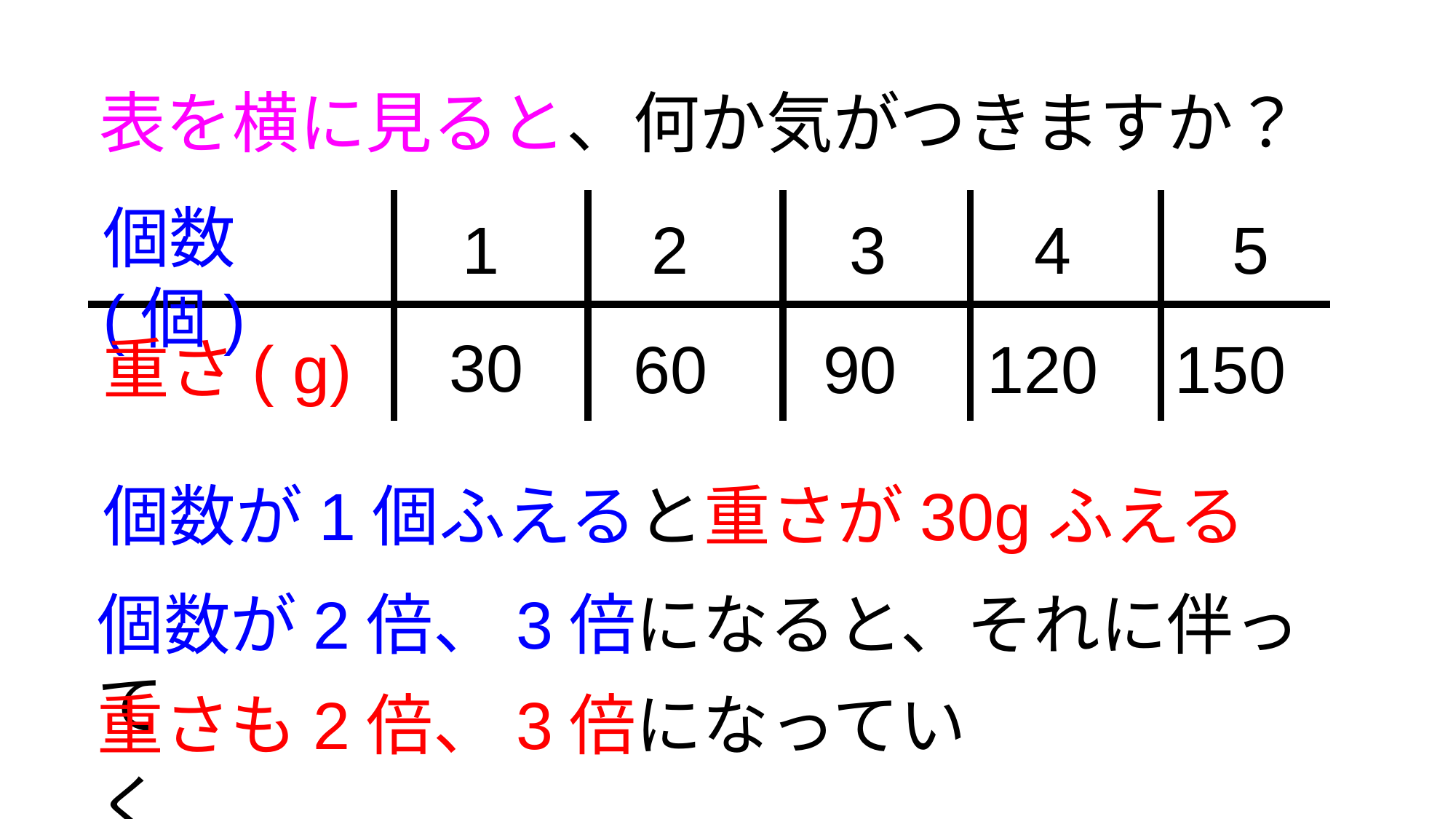

表を横に見ると、何か気がつきますか？
個数(個)
1
2
3
4
5
30
60
90
120
150
重さ( g)
個数が1個ふえると重さが30gふえる
個数が2倍、3倍になると、それに伴って
重さも2倍、3倍になっていく